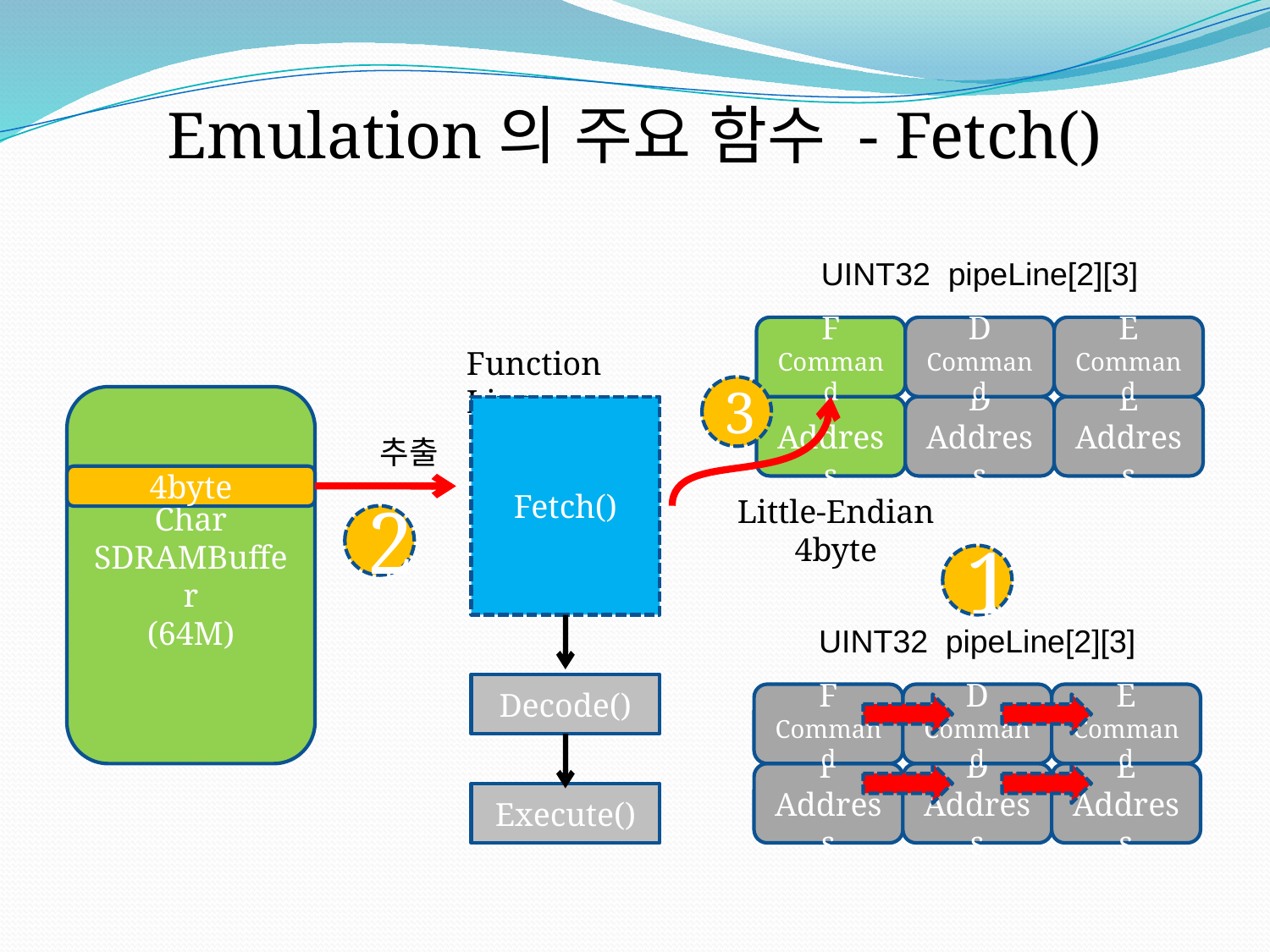

Emulation의 주요 함수 - Fetch()
UINT32  pipeLine[2][3]
F
Command
D
Command
E
Command
Function Line
3
Char
SDRAMBuffer
(64M)
Fetch()
Decode()
Execute()
F
Address
D
Address
E
Address
추출
4byte
Little-Endian 4byte
2
1
UINT32  pipeLine[2][3]
F
Command
D
Command
E
Command

F
Address

D
Address

E
Address